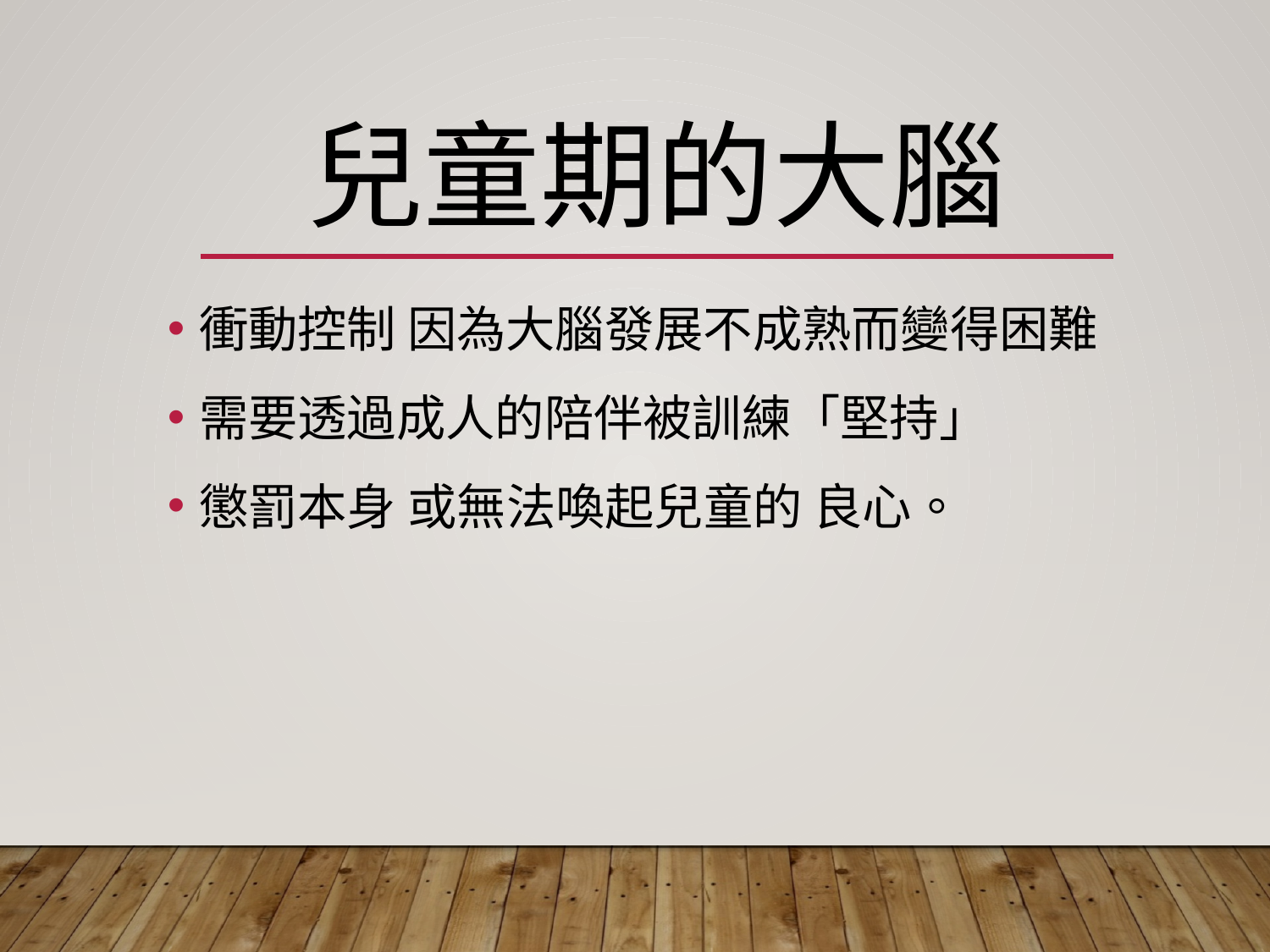

# 兒童期的大腦
衝動控制 因為大腦發展不成熟而變得困難
需要透過成人的陪伴被訓練「堅持」
懲罰本身 或無法喚起兒童的 良心。